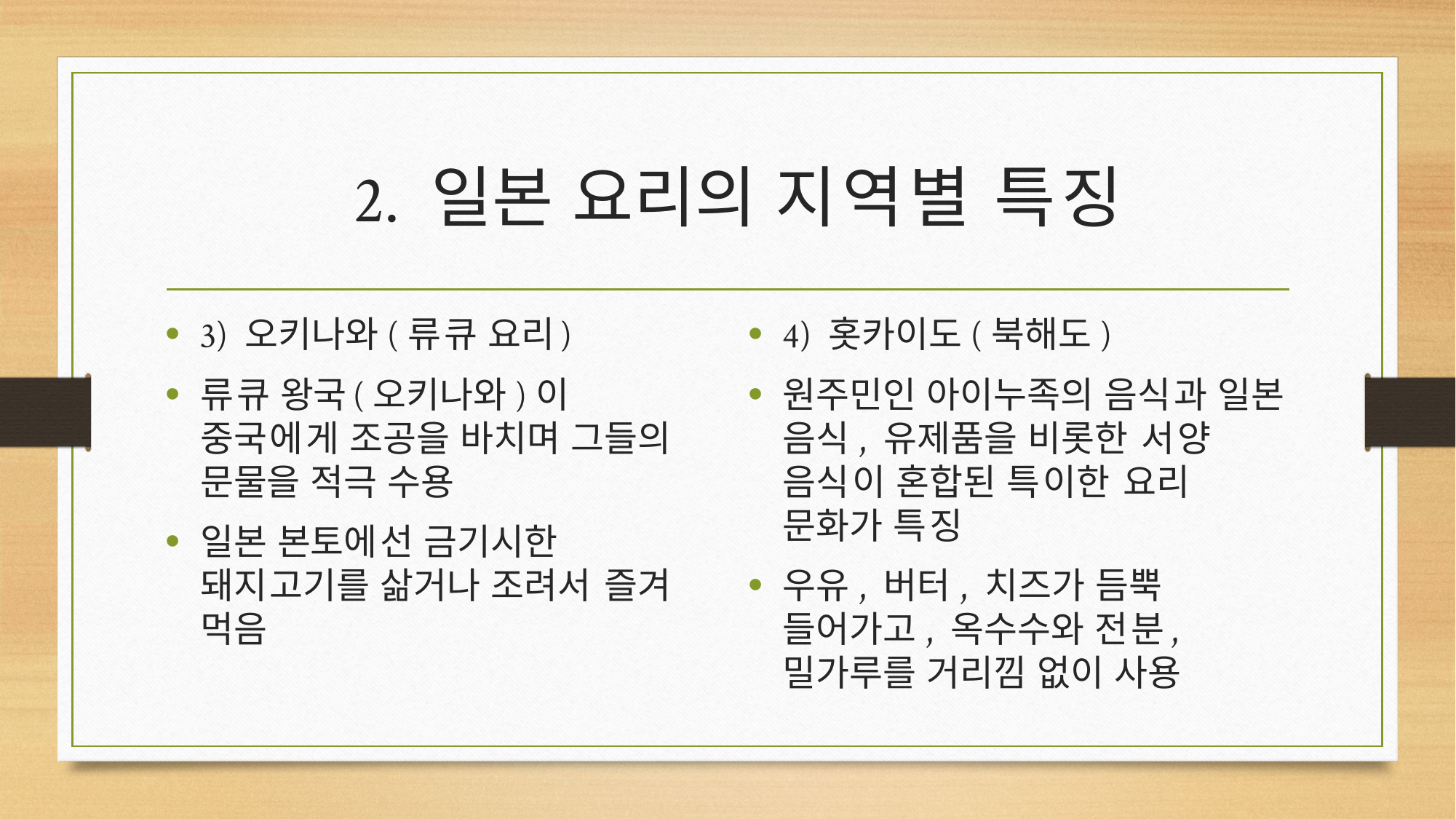

# 2. 일본 요리의 지역별 특징
3) 오키나와(류큐 요리)
류큐 왕국(오키나와)이 중국에게 조공을 바치며 그들의 문물을 적극 수용
일본 본토에선 금기시한 돼지고기를 삶거나 조려서 즐겨 먹음

4) 홋카이도(북해도)
원주민인 아이누족의 음식과 일본 음식, 유제품을 비롯한 서양 음식이 혼합된 특이한 요리 문화가 특징
우유, 버터, 치즈가 듬뿍 들어가고, 옥수수와 전분, 밀가루를 거리낌 없이 사용